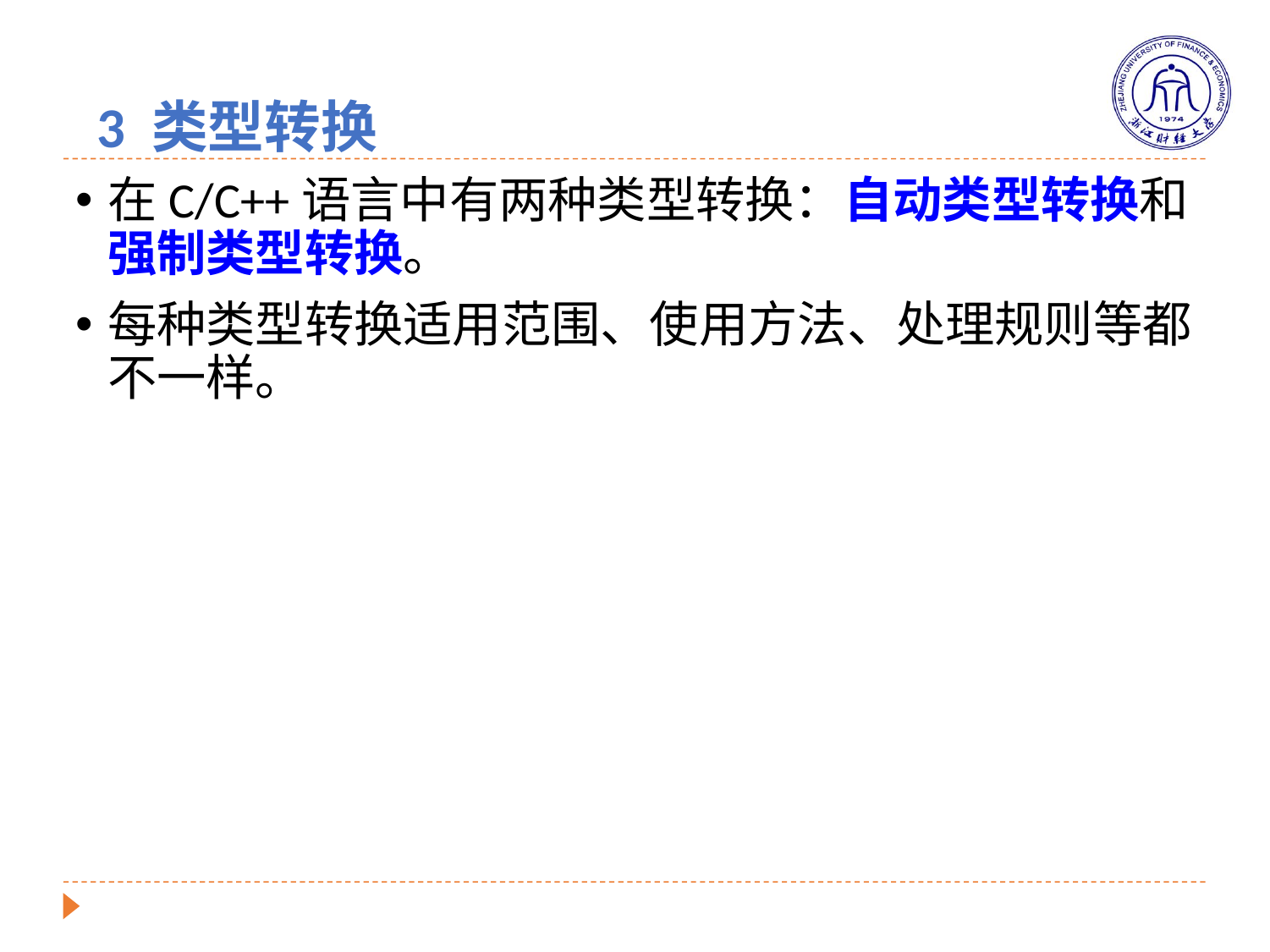

# 3 类型转换
在C/C++语言中有两种类型转换：自动类型转换和强制类型转换。
每种类型转换适用范围、使用方法、处理规则等都不一样。